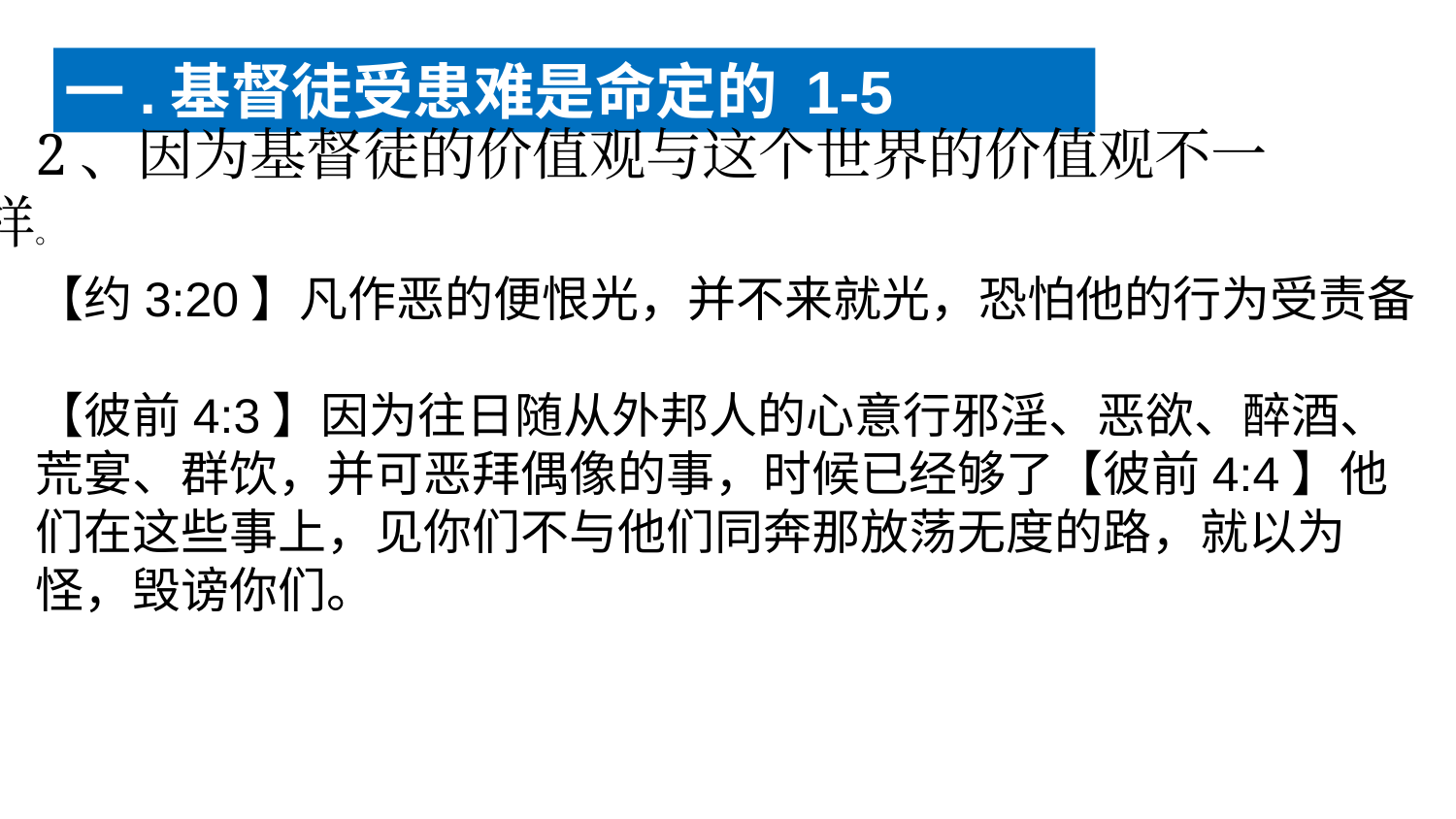

一.基督徒受患难是命定的 1-5
2、因为基督徒的价值观与这个世界的价值观不一样。
【约3:20】凡作恶的便恨光，并不来就光，恐怕他的行为受责备

【彼前4:3】因为往日随从外邦人的心意行邪淫、恶欲、醉酒、荒宴、群饮，并可恶拜偶像的事，时候已经够了【彼前4:4】他们在这些事上，见你们不与他们同奔那放荡无度的路，就以为怪，毁谤你们。